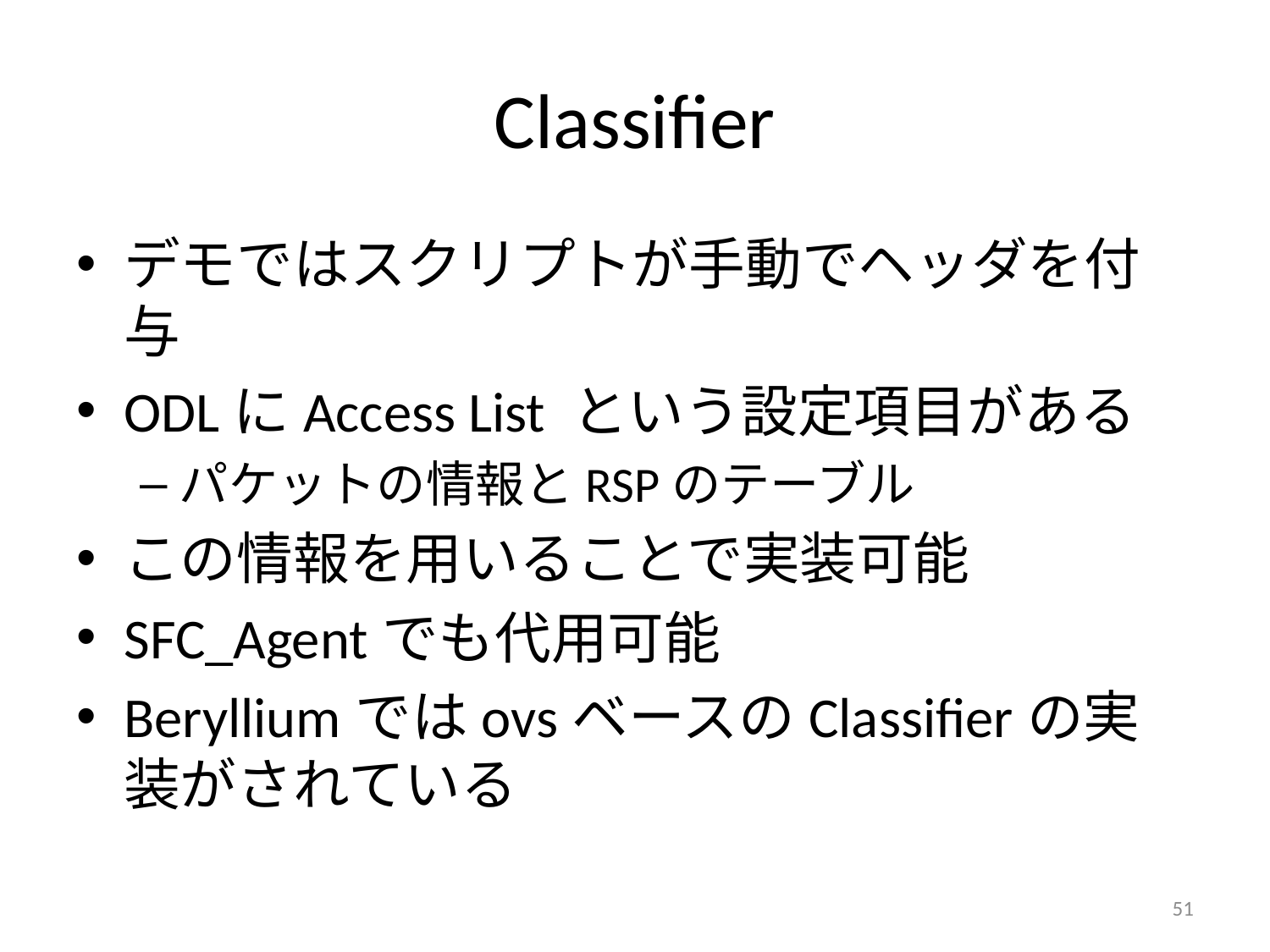

# Classifier
デモではスクリプトが手動でヘッダを付与
ODLにAccess List という設定項目がある
パケットの情報とRSPのテーブル
この情報を用いることで実装可能
SFC_Agentでも代用可能
BerylliumではovsベースのClassifierの実装がされている
51